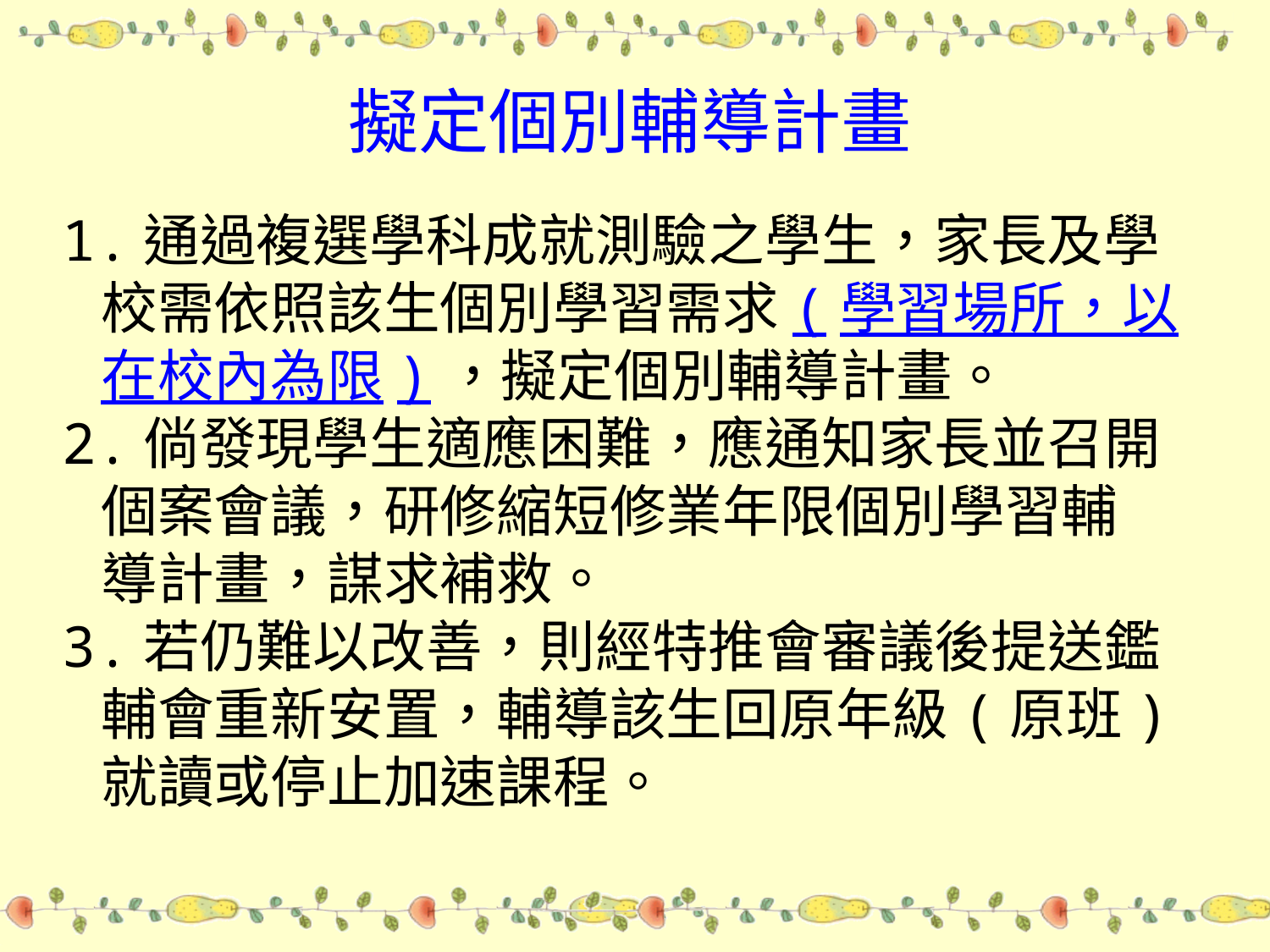

# 擬定個別輔導計畫
1.通過複選學科成就測驗之學生，家長及學
  校需依照該生個別學習需求(學習場所，以
  在校內為限)，擬定個別輔導計畫。
2.倘發現學生適應困難，應通知家長並召開
  個案會議，研修縮短修業年限個別學習輔
  導計畫，謀求補救。
3.若仍難以改善，則經特推會審議後提送鑑
  輔會重新安置，輔導該生回原年級(原班)
  就讀或停止加速課程。